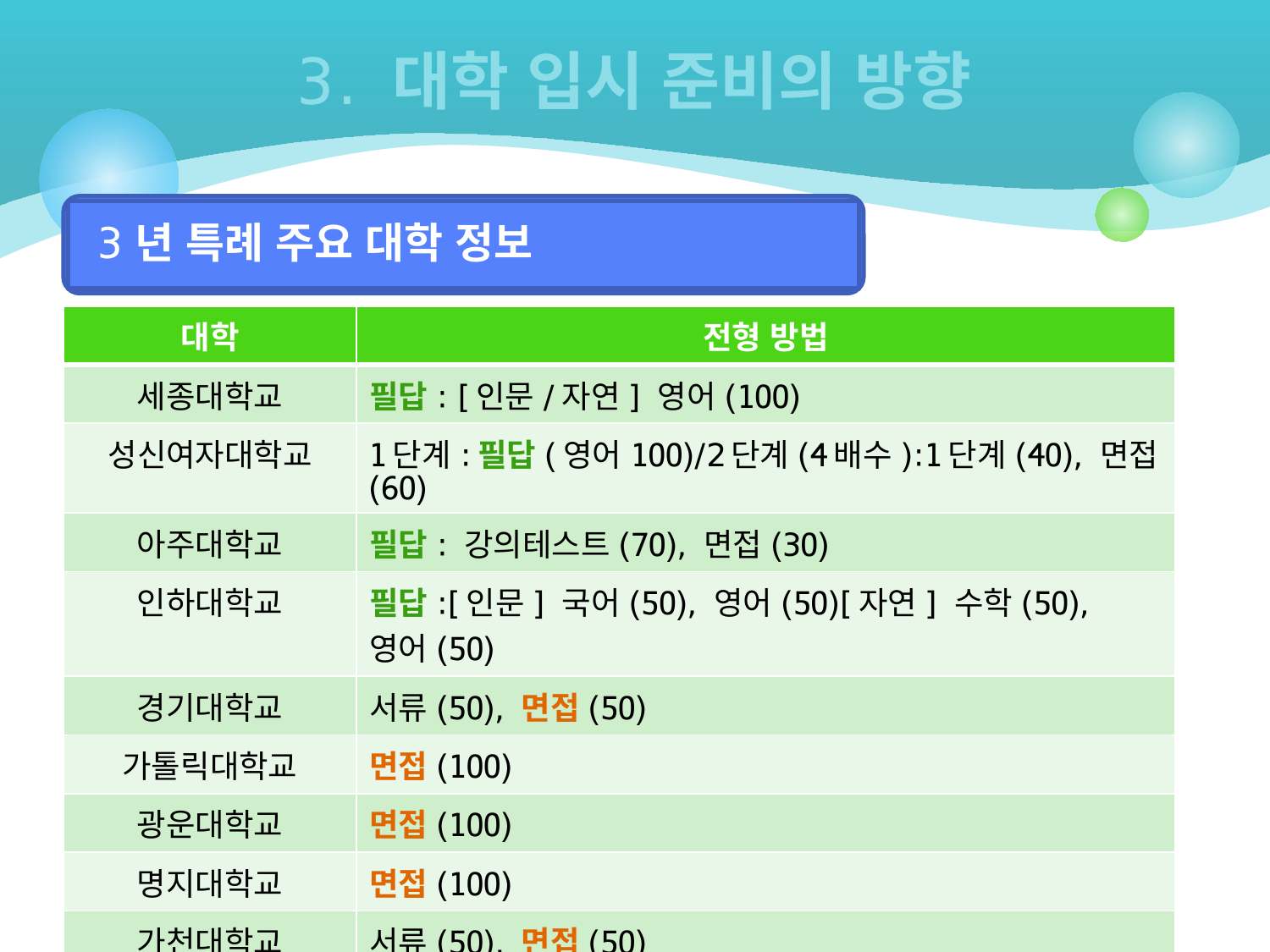

# 3. 대학 입시 준비의 방향

3년 특례 주요 대학 정보
| 대학 | 전형 방법 |
| --- | --- |
| 세종대학교 | 필답: [인문/자연] 영어(100) |
| 성신여자대학교 | 1단계:필답(영어100)/2단계(4배수):1단계(40), 면접(60) |
| 아주대학교 | 필답: 강의테스트(70), 면접(30) |
| 인하대학교 | 필답:[인문] 국어(50), 영어(50)[자연] 수학(50), 영어(50) |
| 경기대학교 | 서류(50), 면접(50) |
| 가톨릭대학교 | 면접(100) |
| 광운대학교 | 면접(100) |
| 명지대학교 | 면접(100) |
| 가천대학교 | 서류(50), 면접(50) |
| 한국/목포 해양대학교 | 면접(100) |
| 한국항공대학교 | 필답: [공학/이학] 수학(100) / [사회계열] 영어(100) |